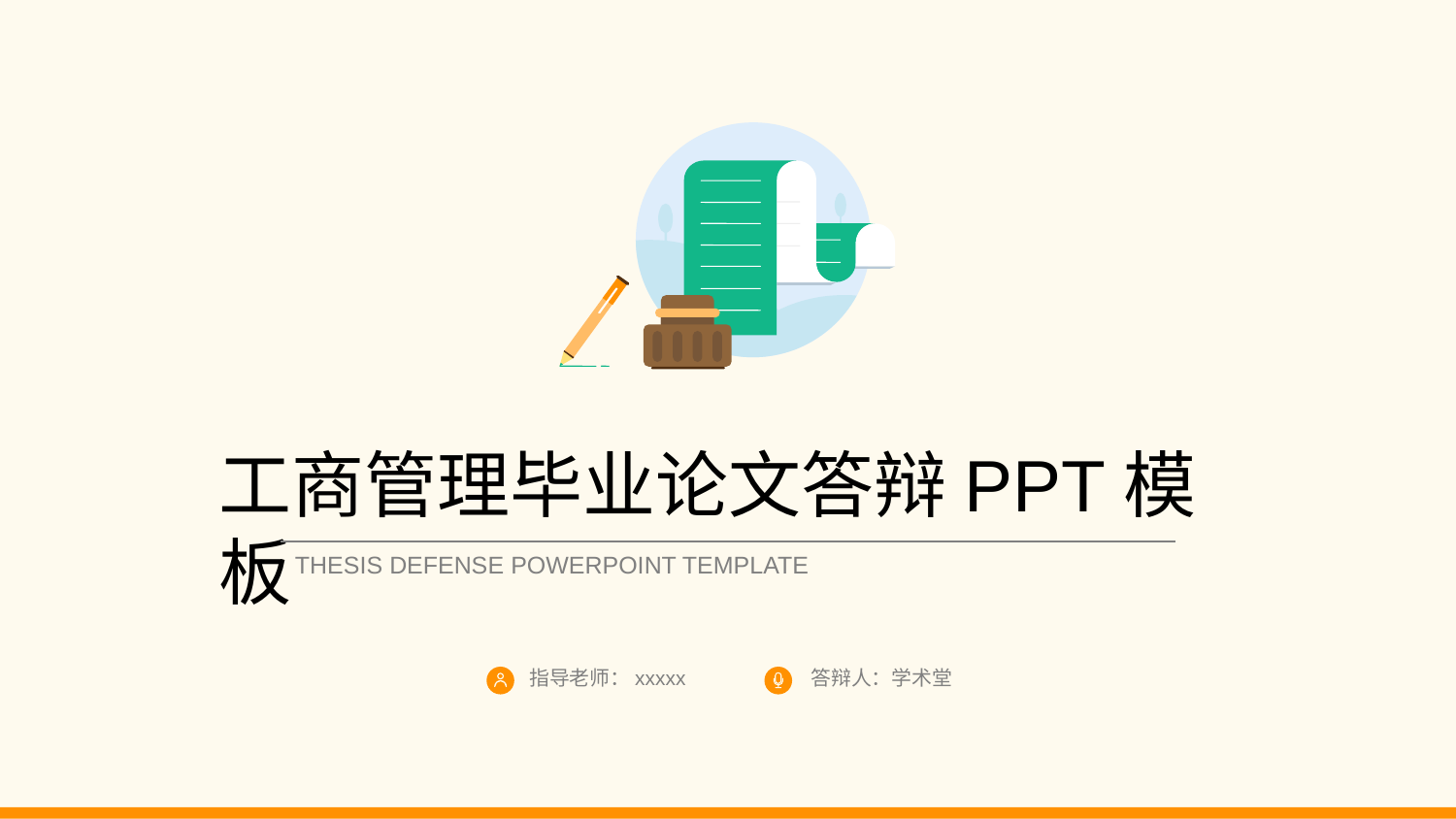

工商管理毕业论文答辩PPT模板
THESIS DEFENSE POWERPOINT TEMPLATE
指导老师：xxxxx
答辩人：学术堂